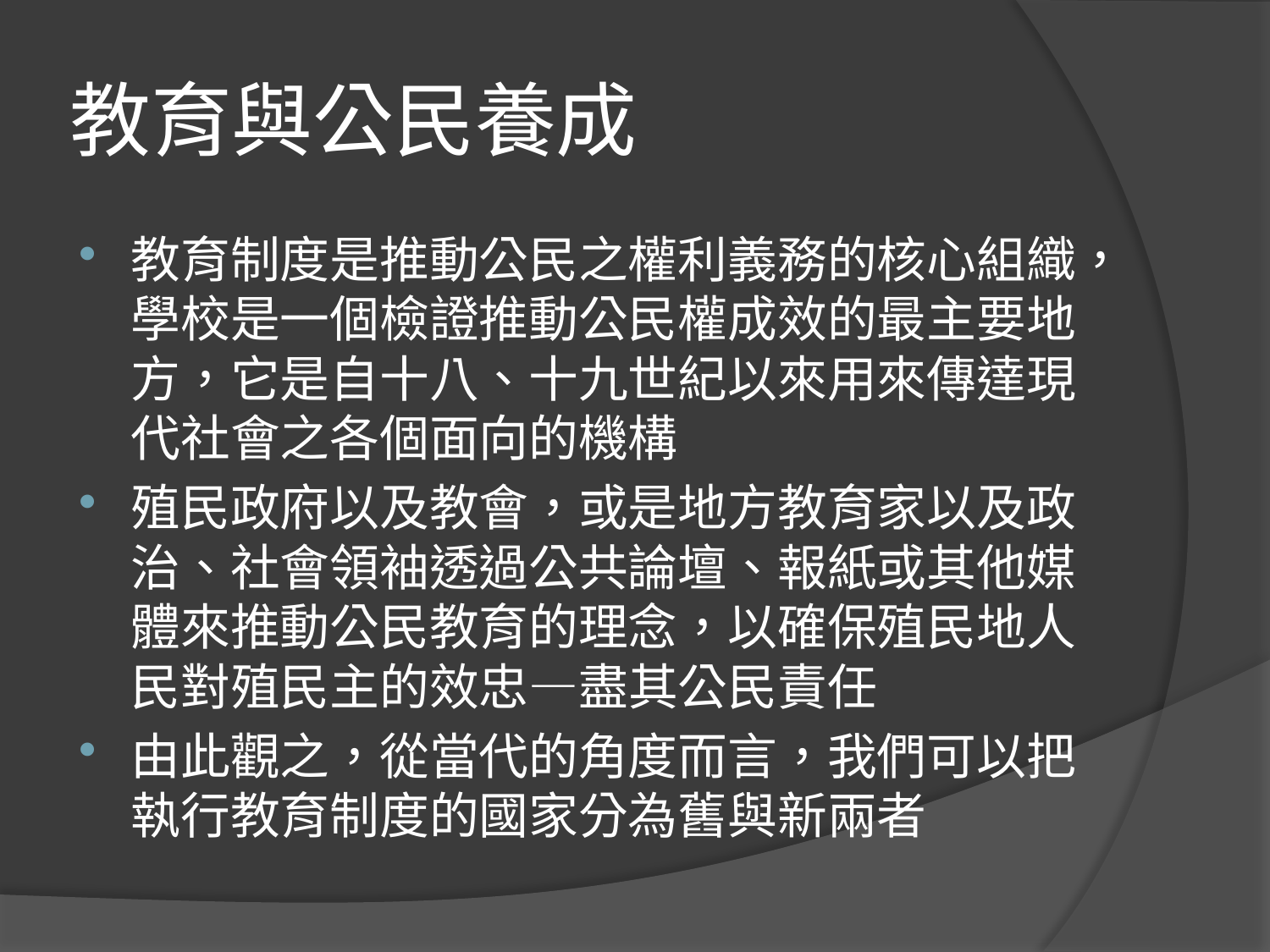

# 教育與公民養成
教育制度是推動公民之權利義務的核心組織，學校是一個檢證推動公民權成效的最主要地方，它是自十八、十九世紀以來用來傳達現代社會之各個面向的機構
殖民政府以及教會，或是地方教育家以及政治、社會領袖透過公共論壇、報紙或其他媒體來推動公民教育的理念，以確保殖民地人民對殖民主的效忠—盡其公民責任
由此觀之，從當代的角度而言，我們可以把執行教育制度的國家分為舊與新兩者